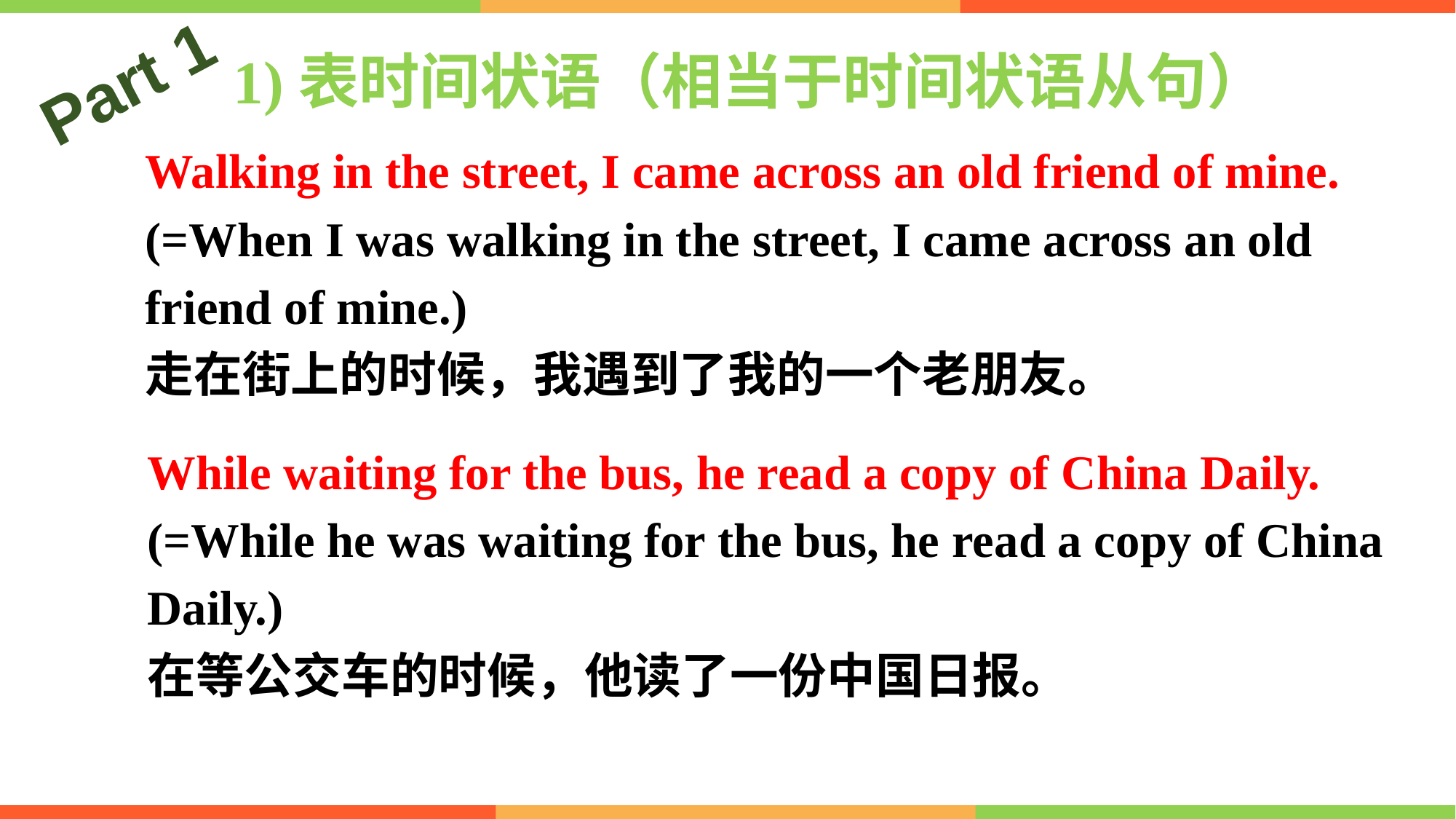

Part 1
1)表时间状语（相当于时间状语从句）
Walking in the street, I came across an old friend of mine.
(=When I was walking in the street, I came across an old
friend of mine.)
走在街上的时候，我遇到了我的一个老朋友。

While waiting for the bus, he read a copy of China Daily.
(=While he was waiting for the bus, he read a copy of China
Daily.)
在等公交车的时候，他读了一份中国日报。